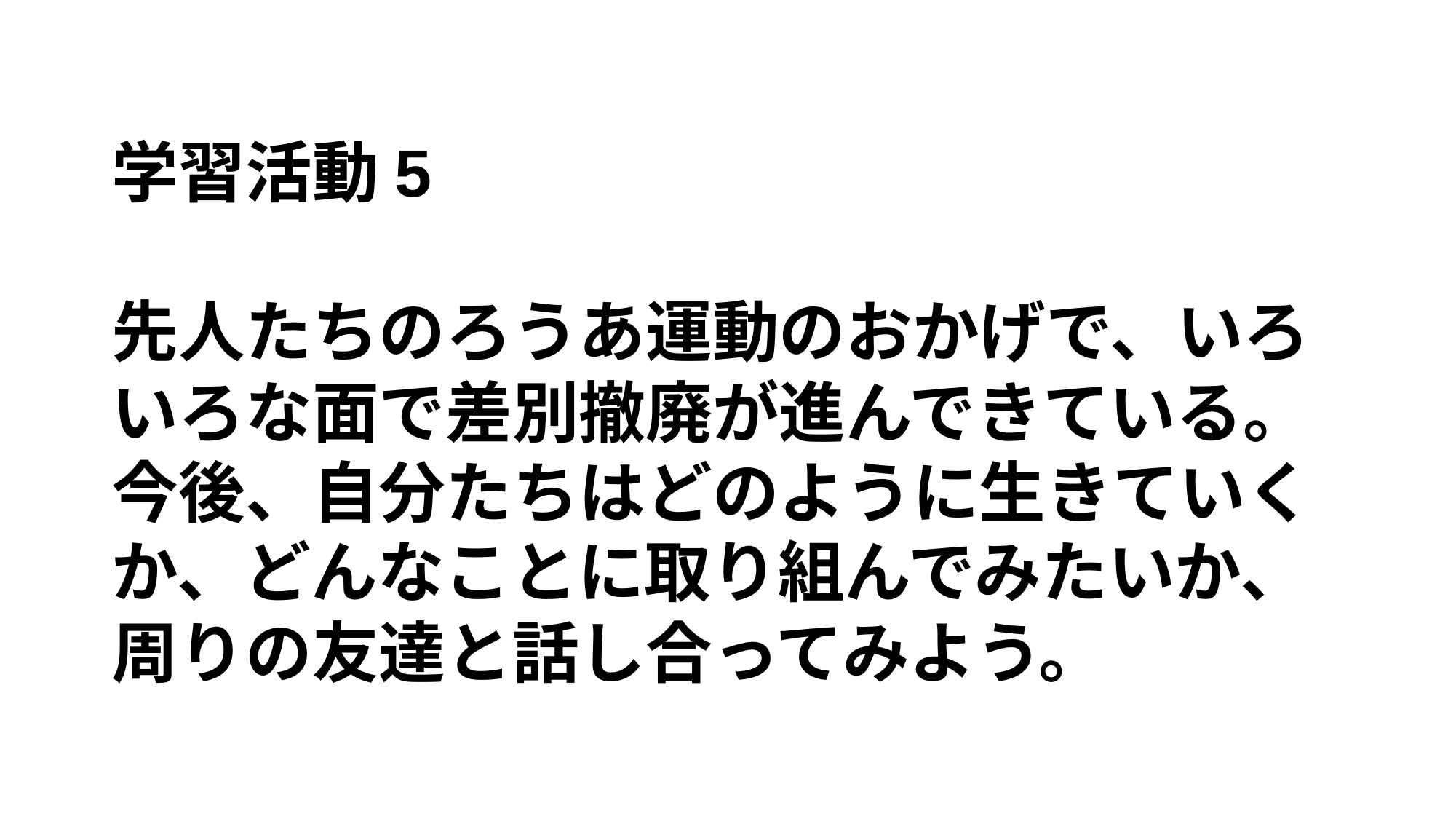

学習活動5

先人たちのろうあ運動のおかげで、いろいろな面で差別撤廃が進んできている。
今後、自分たちはどのように生きていくか、どんなことに取り組んでみたいか、
周りの友達と話し合ってみよう。